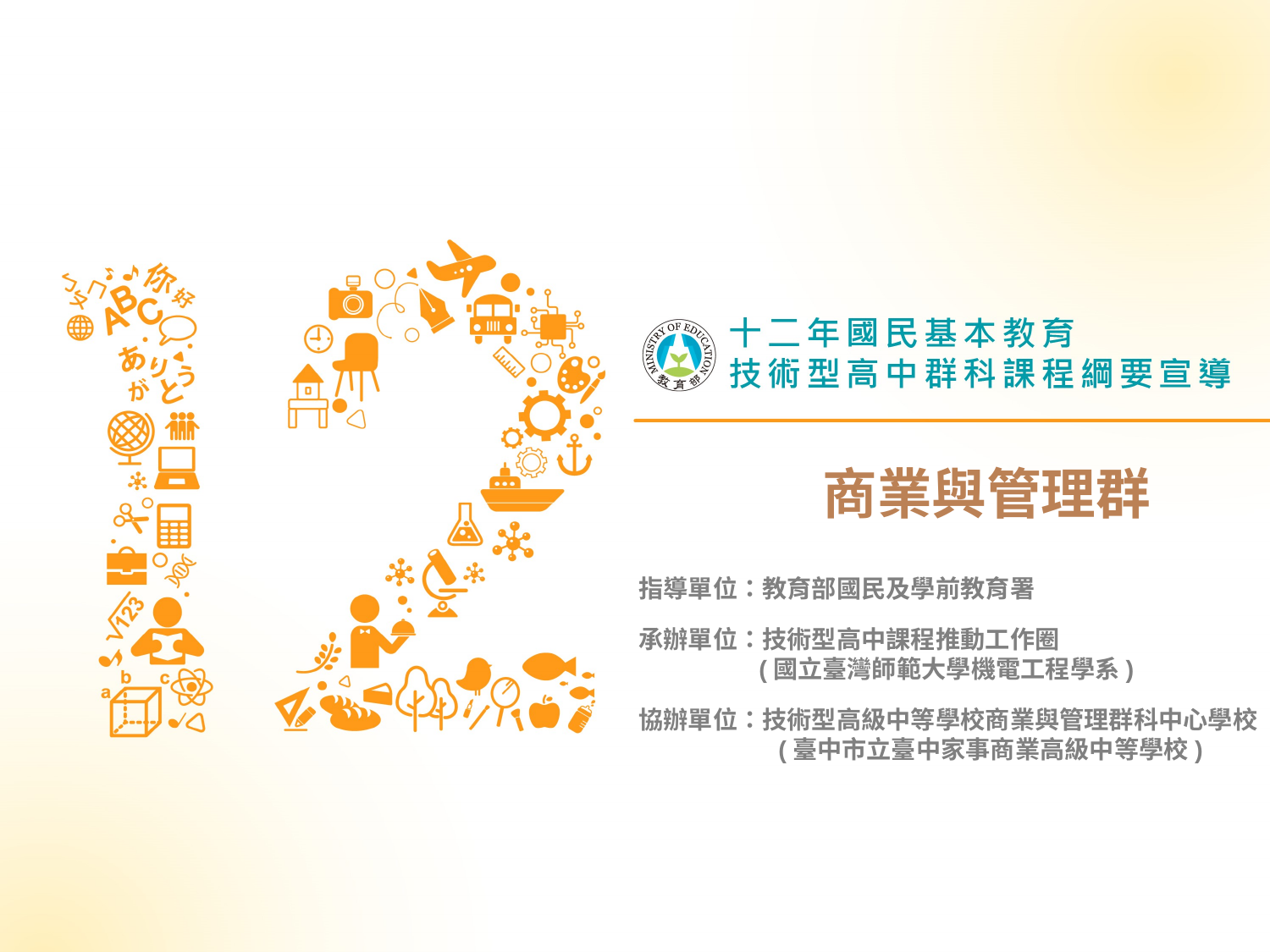

# 商業與管理群
指導單位：教育部國民及學前教育署
承辦單位：技術型高中課程推動工作圈
                    (國立臺灣師範大學機電工程學系)
協辦單位：技術型高級中等學校商業與管理群科中心學校
                    (臺中市立臺中家事商業高級中等學校)